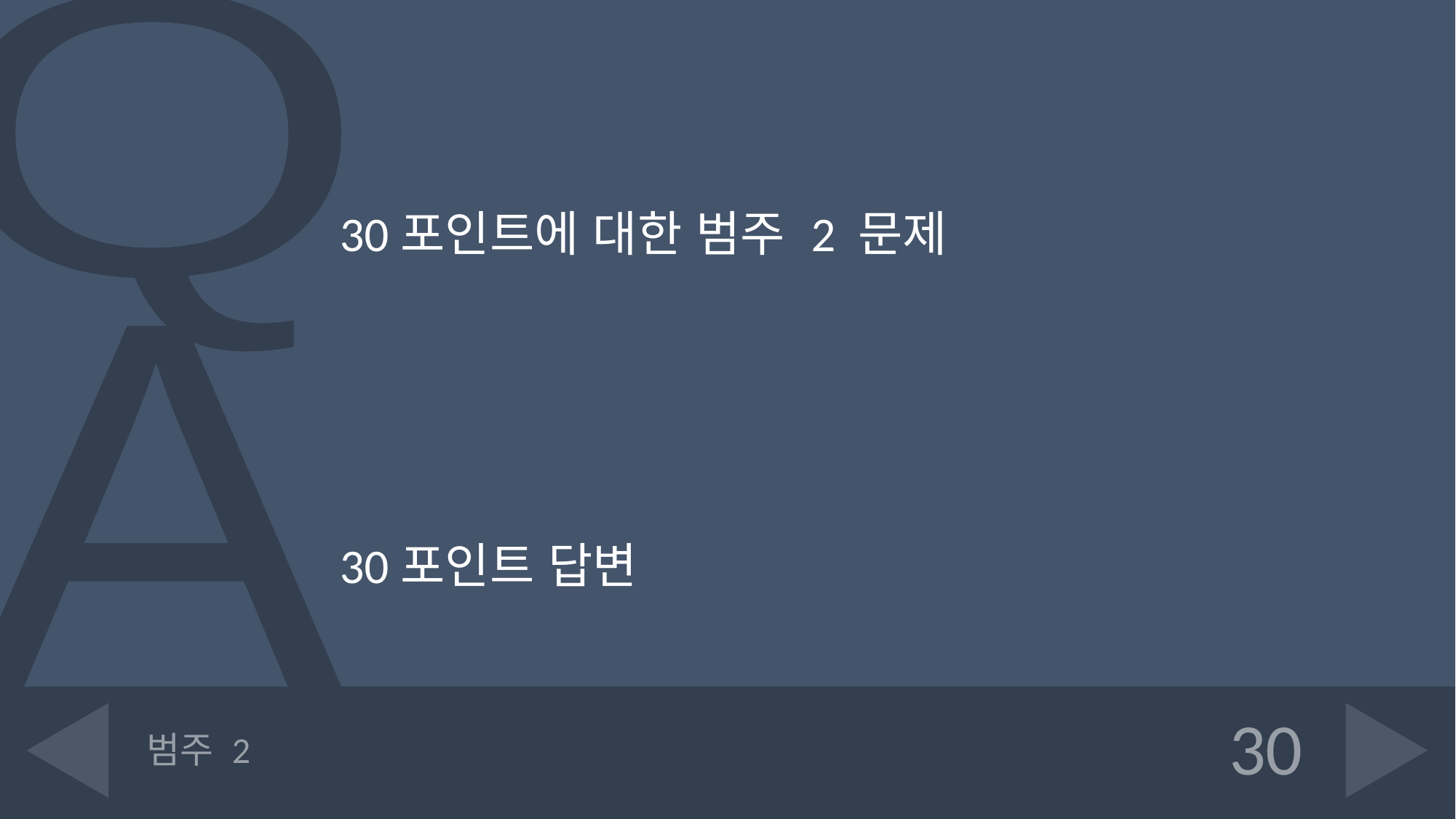

30포인트에 대한 범주 2 문제
30포인트 답변
# 범주 2
30